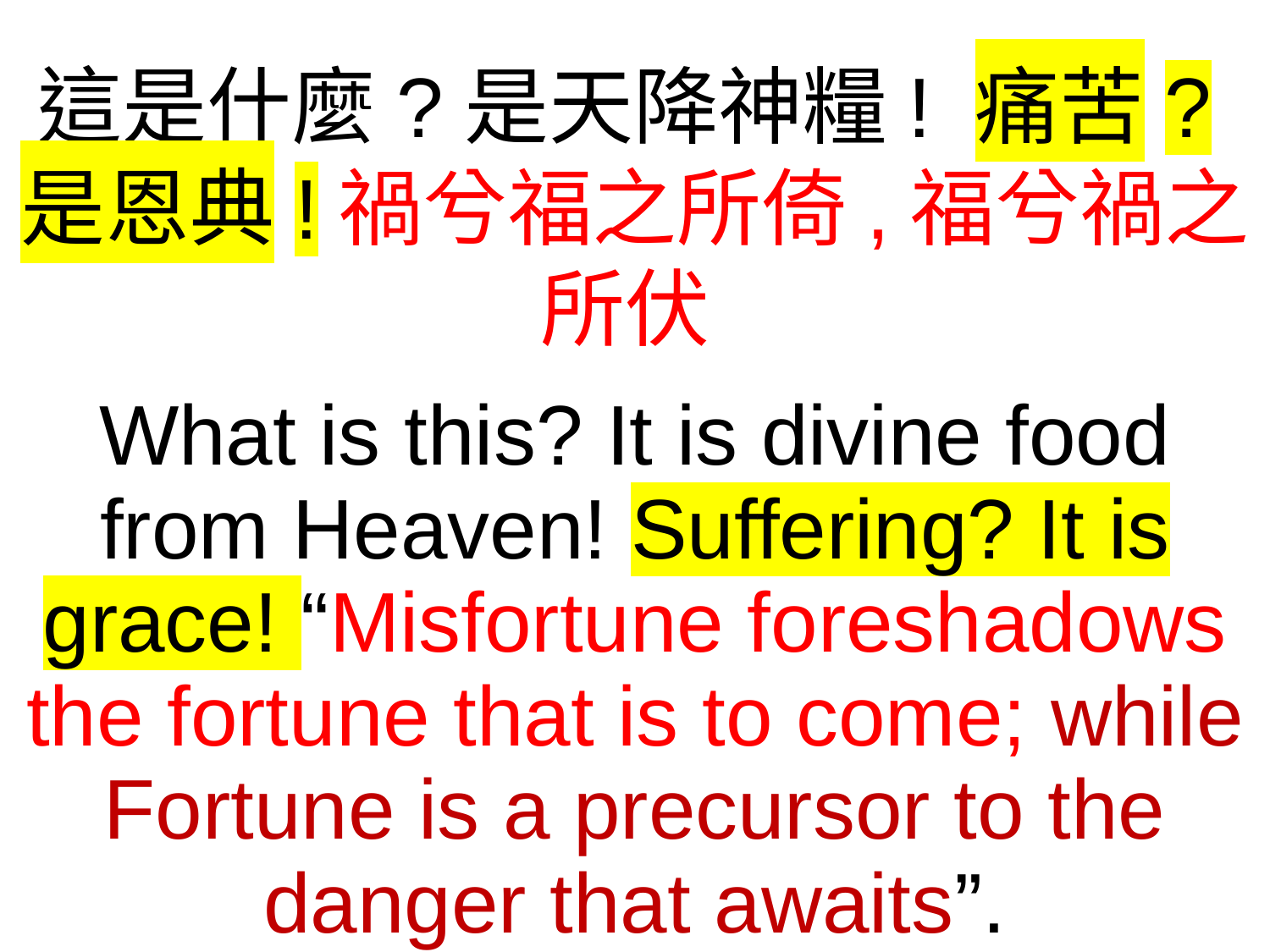

這是什麼?是天降神糧! 痛苦?是恩典!禍兮福之所倚,福兮禍之所伏
What is this? It is divine food from Heaven! Suffering? It is grace! “Misfortune foreshadows the fortune that is to come; while Fortune is a precursor to the danger that awaits”.